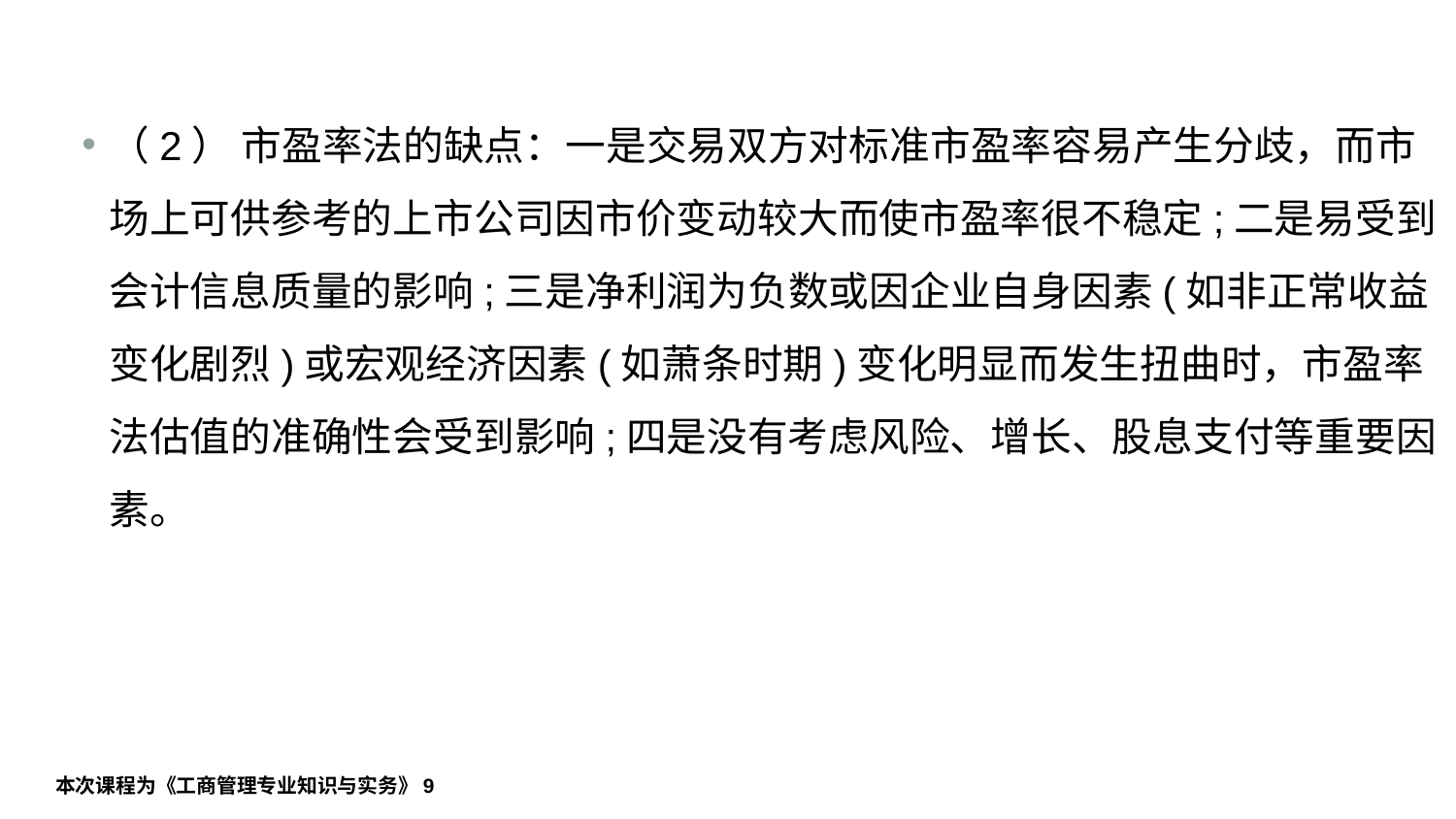

#
（2） 市盈率法的缺点：一是交易双方对标准市盈率容易产生分歧，而市场上可供参考的上市公司因市价变动较大而使市盈率很不稳定;二是易受到会计信息质量的影响;三是净利润为负数或因企业自身因素(如非正常收益变化剧烈)或宏观经济因素(如萧条时期)变化明显而发生扭曲时，市盈率法估值的准确性会受到影响;四是没有考虑风险、增长、股息支付等重要因素。